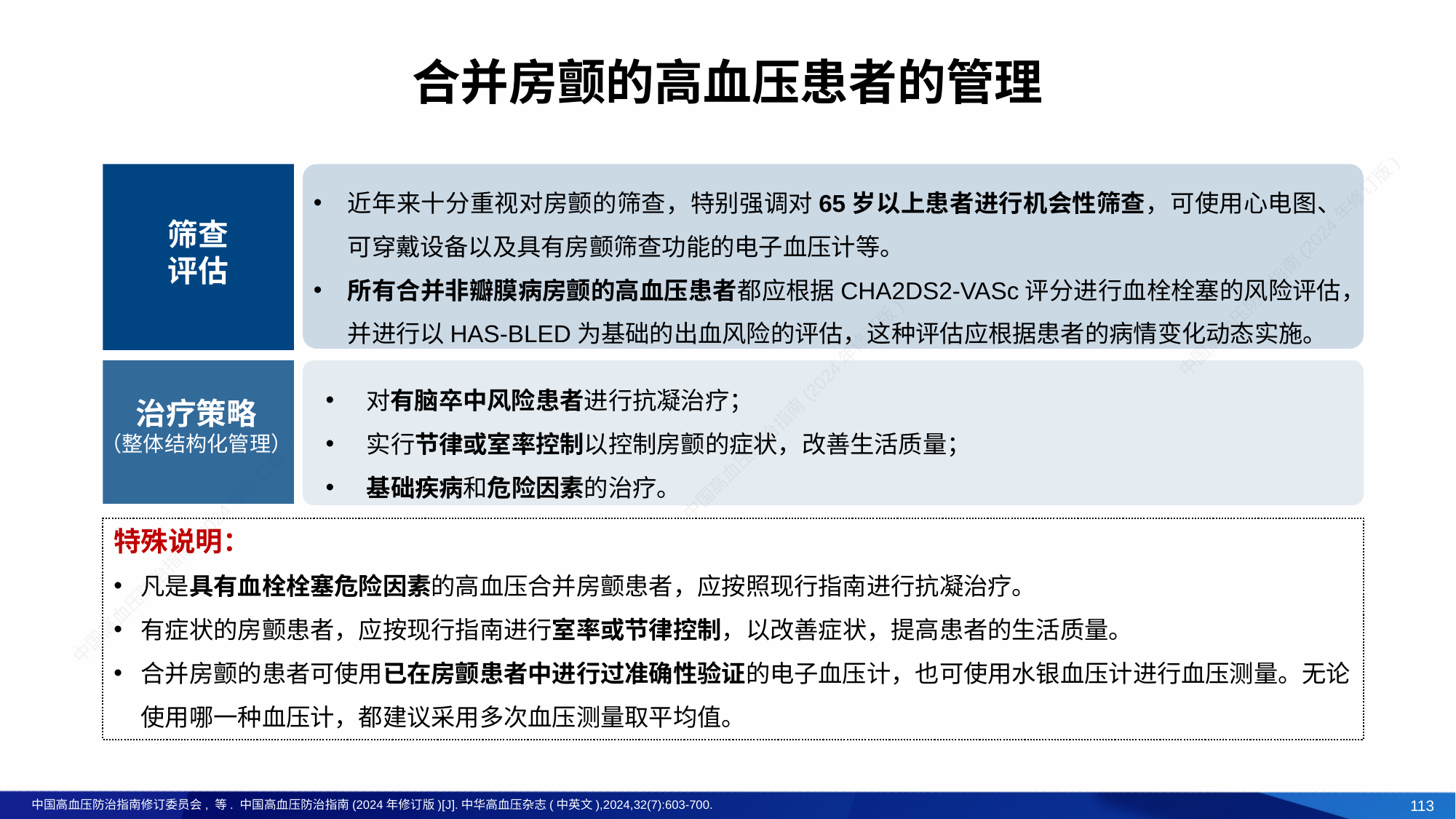

# 合并房颤的高血压患者的管理

近年来十分重视对房颤的筛查，特别强调对65岁以上患者进行机会性筛查，可使用心电图、可穿戴设备以及具有房颤筛查功能的电子血压计等。
所有合并非瓣膜病房颤的高血压患者都应根据CHA2DS2-VASc评分进行血栓栓塞的风险评估，并进行以HAS-BLED为基础的出血风险的评估，这种评估应根据患者的病情变化动态实施。
筛查
评估

对有脑卒中风险患者进行抗凝治疗；
实行节律或室率控制以控制房颤的症状，改善生活质量；
基础疾病和危险因素的治疗。
治疗策略
（整体结构化管理）
特殊说明：
凡是具有血栓栓塞危险因素的高血压合并房颤患者，应按照现行指南进行抗凝治疗。
有症状的房颤患者，应按现行指南进行室率或节律控制，以改善症状，提高患者的生活质量。
合并房颤的患者可使用已在房颤患者中进行过准确性验证的电子血压计，也可使用水银血压计进行血压测量。无论使用哪一种血压计，都建议采用多次血压测量取平均值。